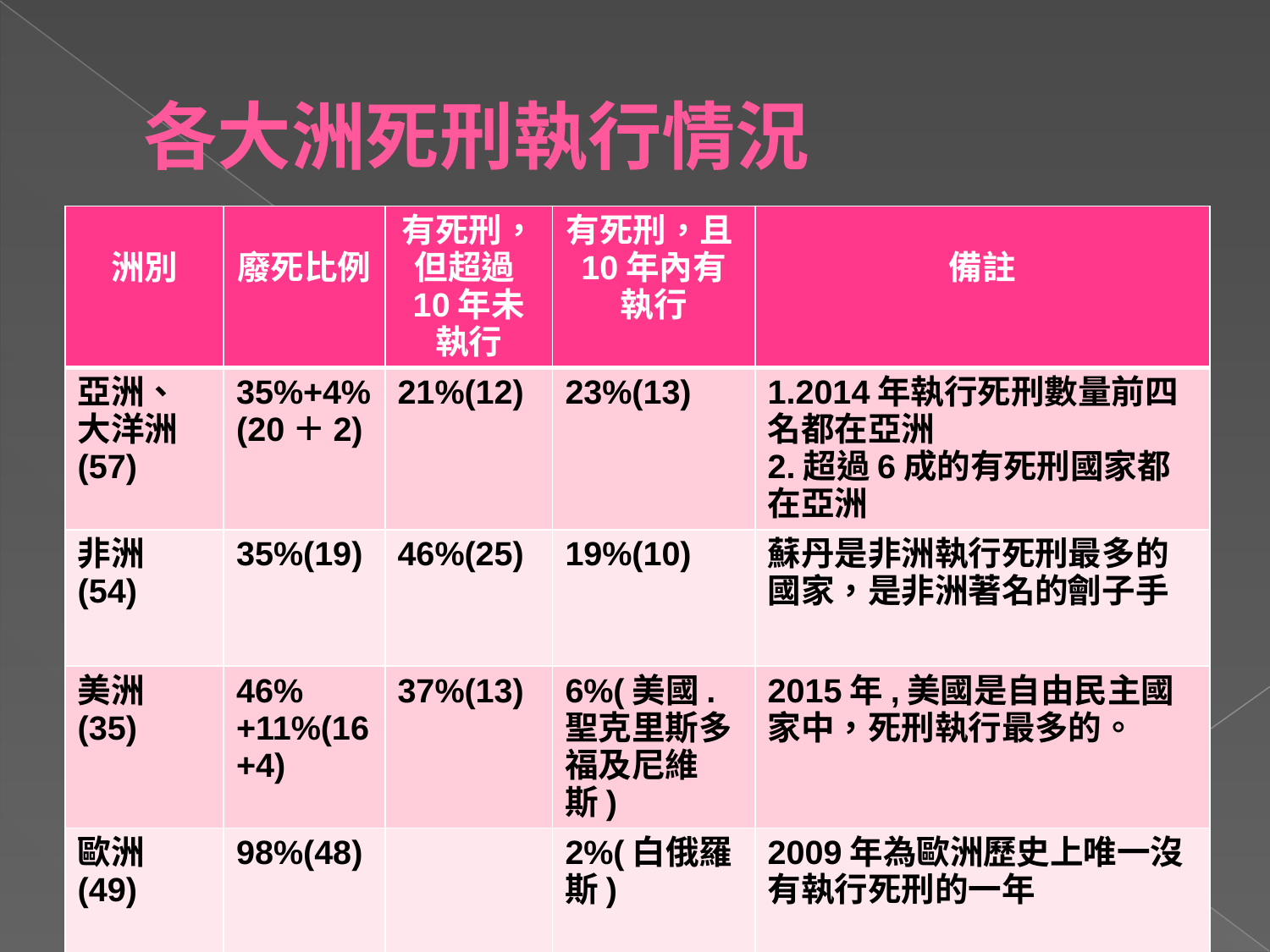

# 各大洲死刑執行情況
| 洲別 | 廢死比例 | 有死刑，但超過10年未執行 | 有死刑，且10年內有執行 | 備註 |
| --- | --- | --- | --- | --- |
| 亞洲、大洋洲(57) | 35%+4% (20＋2) | 21%(12) | 23%(13) | 1.2014年執行死刑數量前四名都在亞洲 2.超過6成的有死刑國家都在亞洲 |
| 非洲(54) | 35%(19) | 46%(25) | 19%(10) | 蘇丹是非洲執行死刑最多的國家，是非洲著名的劊子手 |
| 美洲(35) | 46%+11%(16+4) | 37%(13) | 6%(美國.聖克里斯多福及尼維斯) | 2015年,美國是自由民主國家中，死刑執行最多的。 |
| 歐洲(49) | 98%(48) |  | 2%(白俄羅斯) | 2009年為歐洲歷史上唯一沒有執行死刑的一年 |